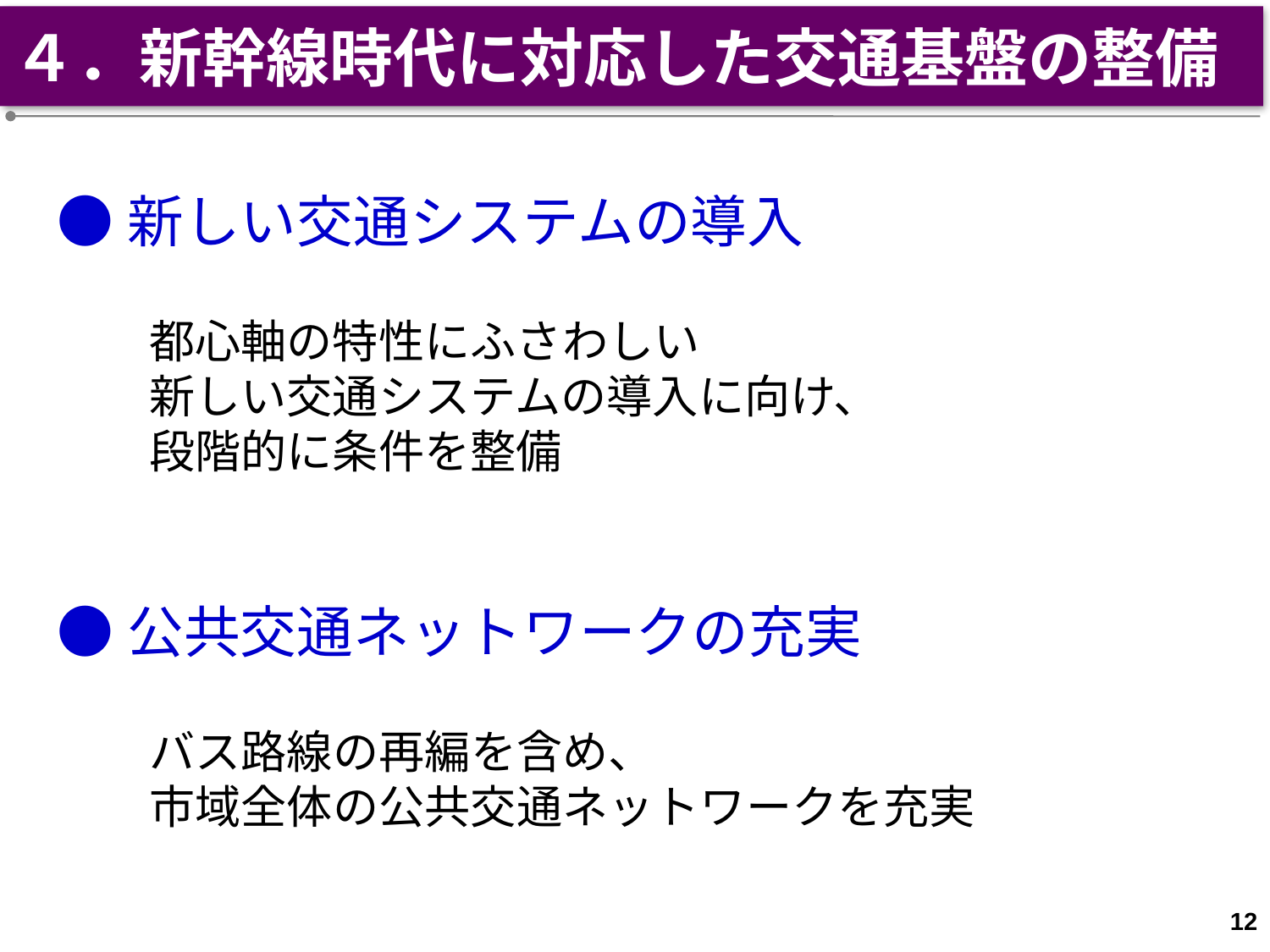

４．新幹線時代に対応した交通基盤の整備

●新しい交通システムの導入

　　都心軸の特性にふさわしい
　　新しい交通システムの導入に向け、
　　段階的に条件を整備

●公共交通ネットワークの充実

　　バス路線の再編を含め、
　　市域全体の公共交通ネットワークを充実
12